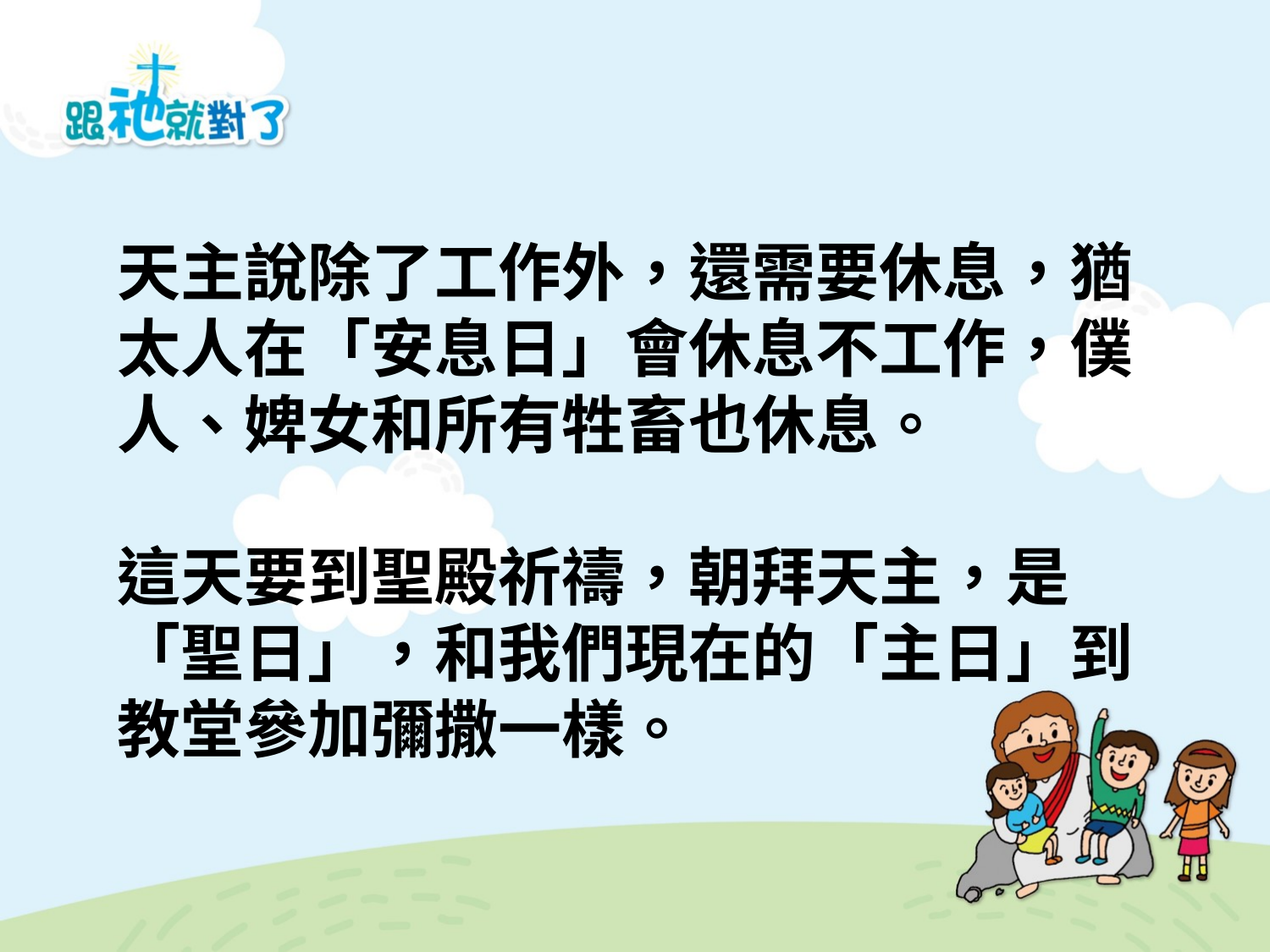

天主說除了工作外，還需要休息，猶太人在「安息日」會休息不工作，僕人、婢女和所有牲畜也休息。

這天要到聖殿祈禱，朝拜天主，是「聖日」，和我們現在的「主日」到教堂參加彌撒一樣。